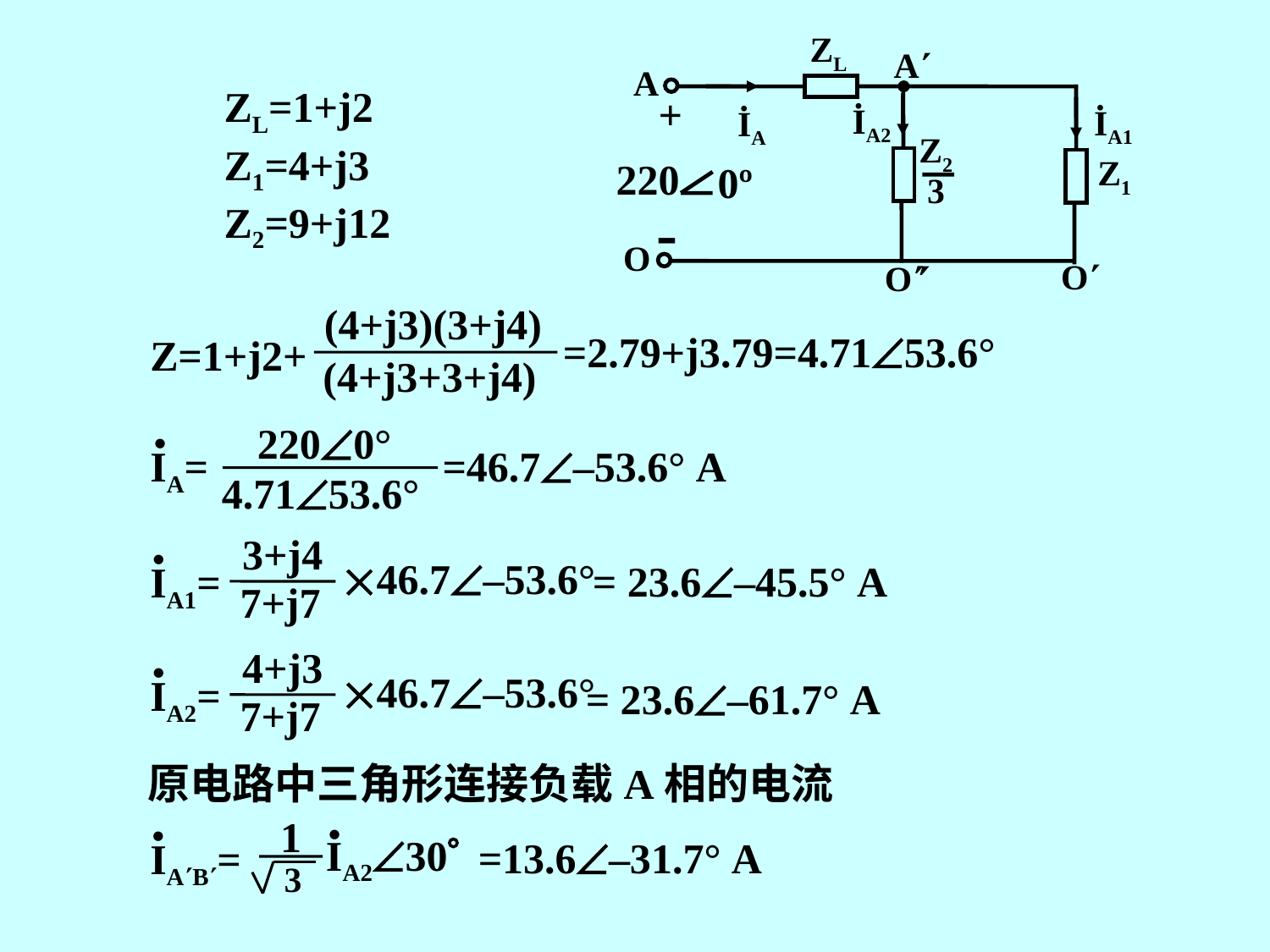

ZL
A

.
IA2
.
IA1
.
IA

+

Z2
3

Z1
220
0º

-

O
′
O′
O′

A′

ZL=1+j2 Z1=4+j3 Z2=9+j12
(4+j3)(3+j4)
(4+j3+3+j4)

Z=1+j2+
=2.79+j3.79=4.71∠53.6°
220∠0°
4.71∠53.6°

•
IA=
=46.7∠–53.6° A
3+j4
•
×46.7∠–53.6°
IA1=
7+j7

= 23.6∠–45.5° A
4+j3
•
×46.7∠–53.6°
IA2=
7+j7

= 23.6∠–61.7° A
原电路中三角形连接负载A相的电流
1
•
•
IA2∠30°
IA′B′=
3

=13.6∠–31.7° A